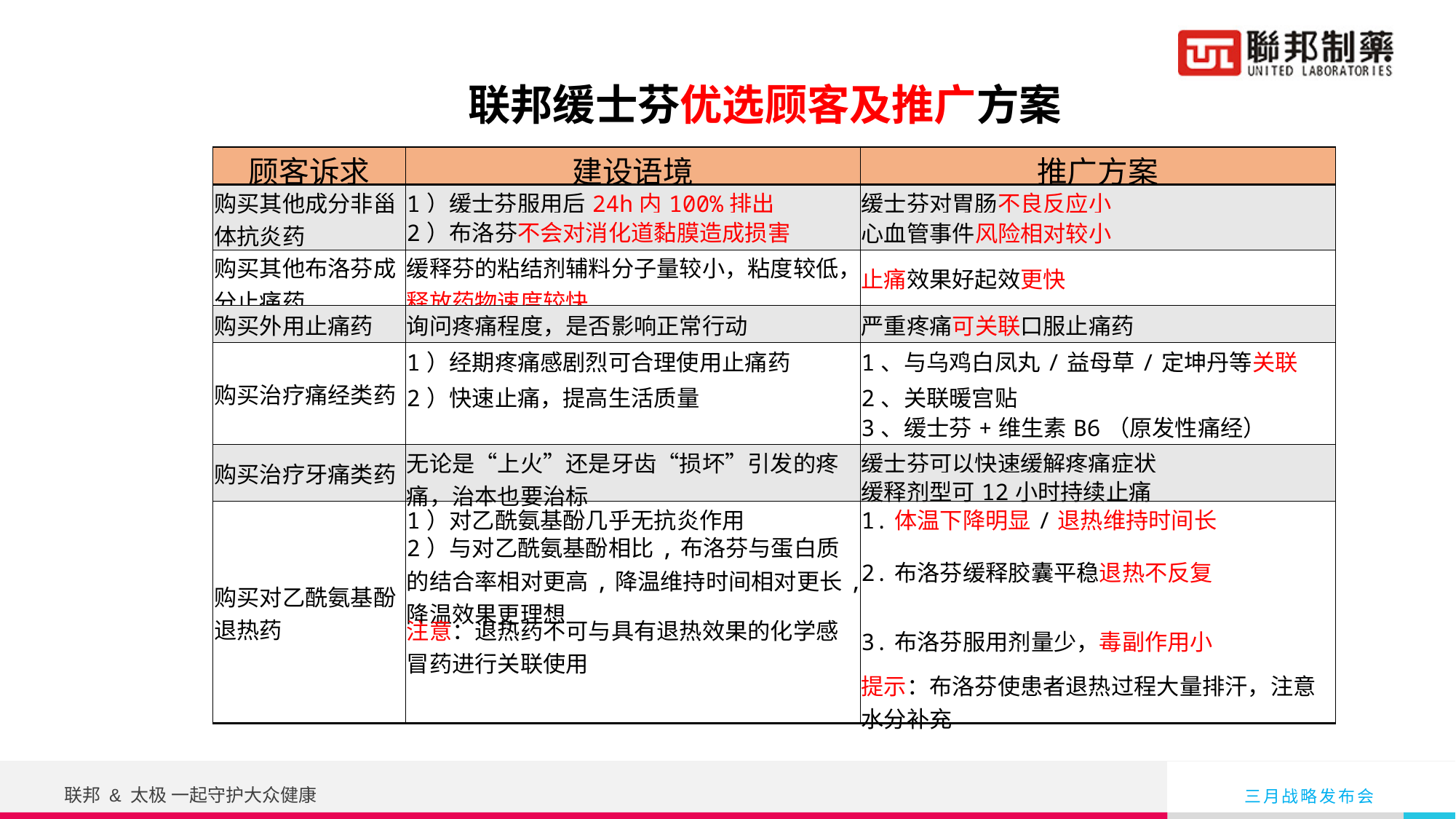

联邦缓士芬优选顾客及推广方案
| 顾客诉求 | 建设语境 | 推广方案 |
| --- | --- | --- |
| 购买其他成分非甾体抗炎药 | 1）缓士芬服用后24h内100%排出 | 缓士芬对胃肠不良反应小 |
|  | 2）布洛芬不会对消化道黏膜造成损害 | 心血管事件风险相对较小 |
| 购买其他布洛芬成分止痛药 | 缓释芬的粘结剂辅料分子量较小，粘度较低，释放药物速度较快 | 止痛效果好起效更快 |
| 购买外用止痛药 | 询问疼痛程度，是否影响正常行动 | 严重疼痛可关联口服止痛药 |
| 购买治疗痛经类药 | 1）经期疼痛感剧烈可合理使用止痛药 | 1、与乌鸡白凤丸/益母草/定坤丹等关联 |
|  | 2）快速止痛，提高生活质量 | 2、关联暖宫贴 |
|  |  | 3、缓士芬+维生素B6（原发性痛经） |
| 购买治疗牙痛类药 | 无论是“上火”还是牙齿“损坏”引发的疼痛，治本也要治标 | 缓士芬可以快速缓解疼痛症状 |
|  |  | 缓释剂型可12小时持续止痛 |
| 购买对乙酰氨基酚退热药 | 1）对乙酰氨基酚几乎无抗炎作用 | 1.体温下降明显/退热维持时间长 |
|  | 2）与对乙酰氨基酚相比,布洛芬与蛋白质的结合率相对更高,降温维持时间相对更长,降温效果更理想 | 2.布洛芬缓释胶囊平稳退热不反复 |
|  | 注意：退热药不可与具有退热效果的化学感冒药进行关联使用 | 3.布洛芬服用剂量少，毒副作用小 |
|  |  | 提示：布洛芬使患者退热过程大量排汗，注意水分补充 |
联邦 & 太极 一起守护大众健康